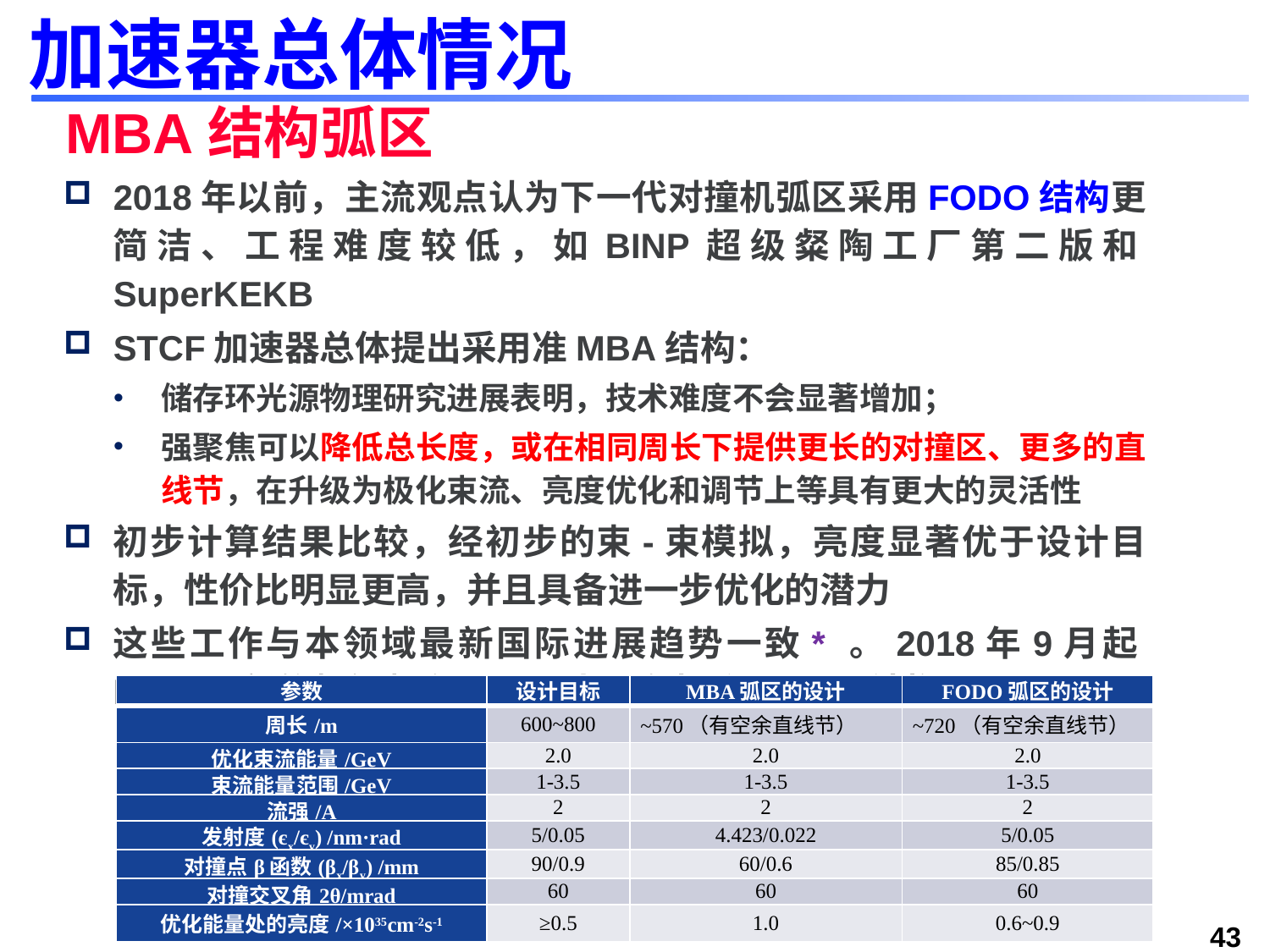

# 加速器总体情况
MBA结构弧区
2018年以前，主流观点认为下一代对撞机弧区采用FODO结构更简洁、工程难度较低，如BINP超级粲陶工厂第二版和SuperKEKB
STCF加速器总体提出采用准MBA结构：
储存环光源物理研究进展表明，技术难度不会显著增加；
强聚焦可以降低总长度，或在相同周长下提供更长的对撞区、更多的直线节，在升级为极化束流、亮度优化和调节上等具有更大的灵活性
初步计算结果比较，经初步的束-束模拟，亮度显著优于设计目标，性价比明显更高，并且具备进一步优化的潜力
这些工作与本领域最新国际进展趋势一致* 。2018年9月起BINP最新的超级粲陶工厂设计已改为采用MBA结构
| 参数 | 设计目标 | MBA弧区的设计 | FODO弧区的设计 |
| --- | --- | --- | --- |
| 周长/m | 600~800 | ~570（有空余直线节） | ~720（有空余直线节） |
| 优化束流能量/GeV | 2.0 | 2.0 | 2.0 |
| 束流能量范围/GeV | 1-3.5 | 1-3.5 | 1-3.5 |
| 流强/A | 2 | 2 | 2 |
| 发射度(єx/єy) /nm·rad | 5/0.05 | 4.423/0.022 | 5/0.05 |
| 对撞点β函数(βx/βy) /mm | 90/0.9 | 60/0.6 | 85/0.85 |
| 对撞交叉角2θ/mrad | 60 | 60 | 60 |
| 优化能量处的亮度/×1035cm-2s-1 | ≥0.5 | 1.0 | 0.6~0.9 |
43